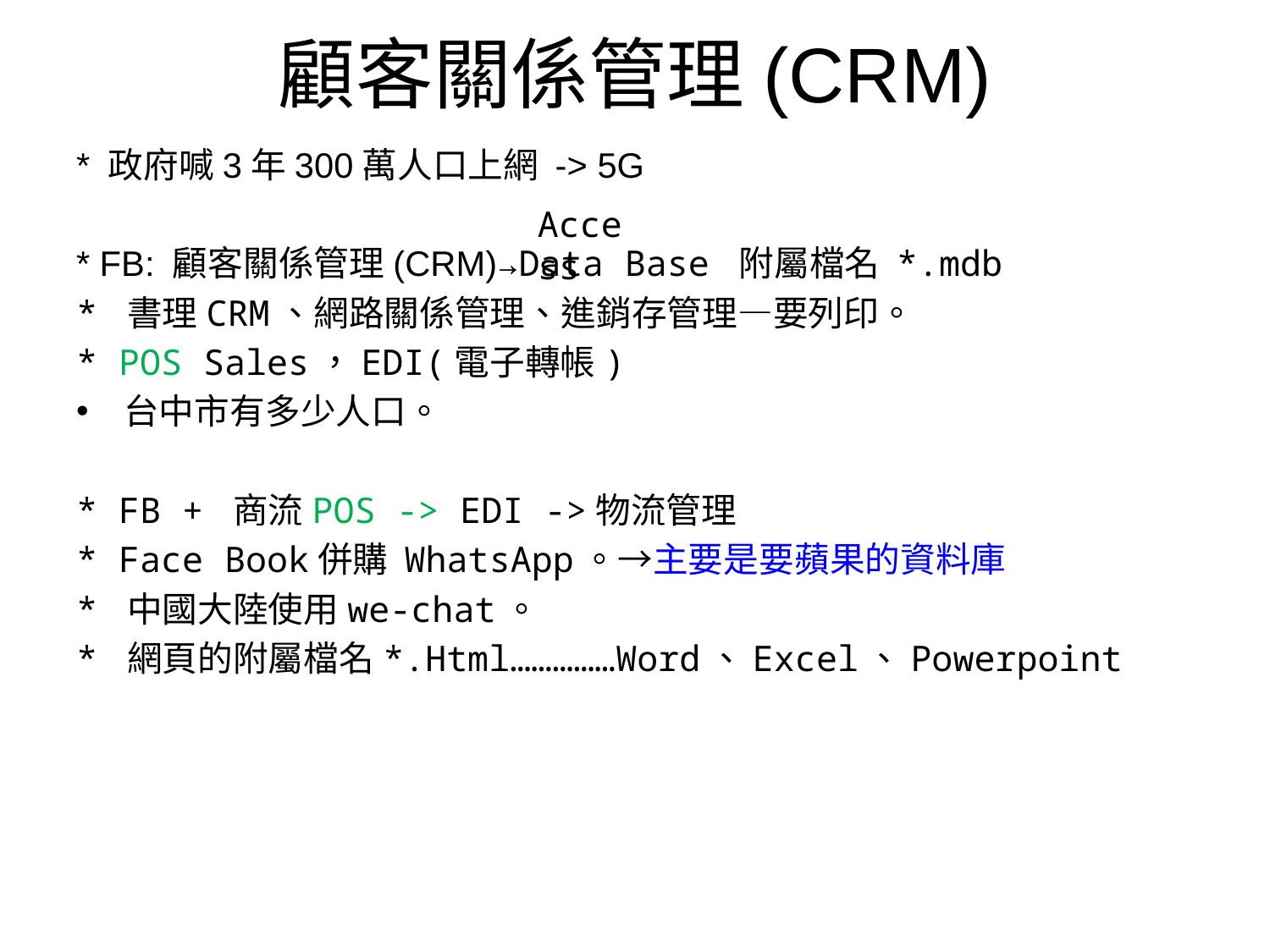

# 顧客關係管理(CRM)
* 政府喊3年300萬人口上網 -> 5G

* FB: 顧客關係管理(CRM)→Data Base 附屬檔名 *.mdb
* 書理CRM、網路關係管理、進銷存管理—要列印。
* POS Sales，EDI(電子轉帳)
台中市有多少人口。

* FB + 商流POS -> EDI ->物流管理
* Face Book併購 WhatsApp。→主要是要蘋果的資料庫
* 中國大陸使用we-chat。
* 網頁的附屬檔名*.Html……………Word、Excel、Powerpoint

Access